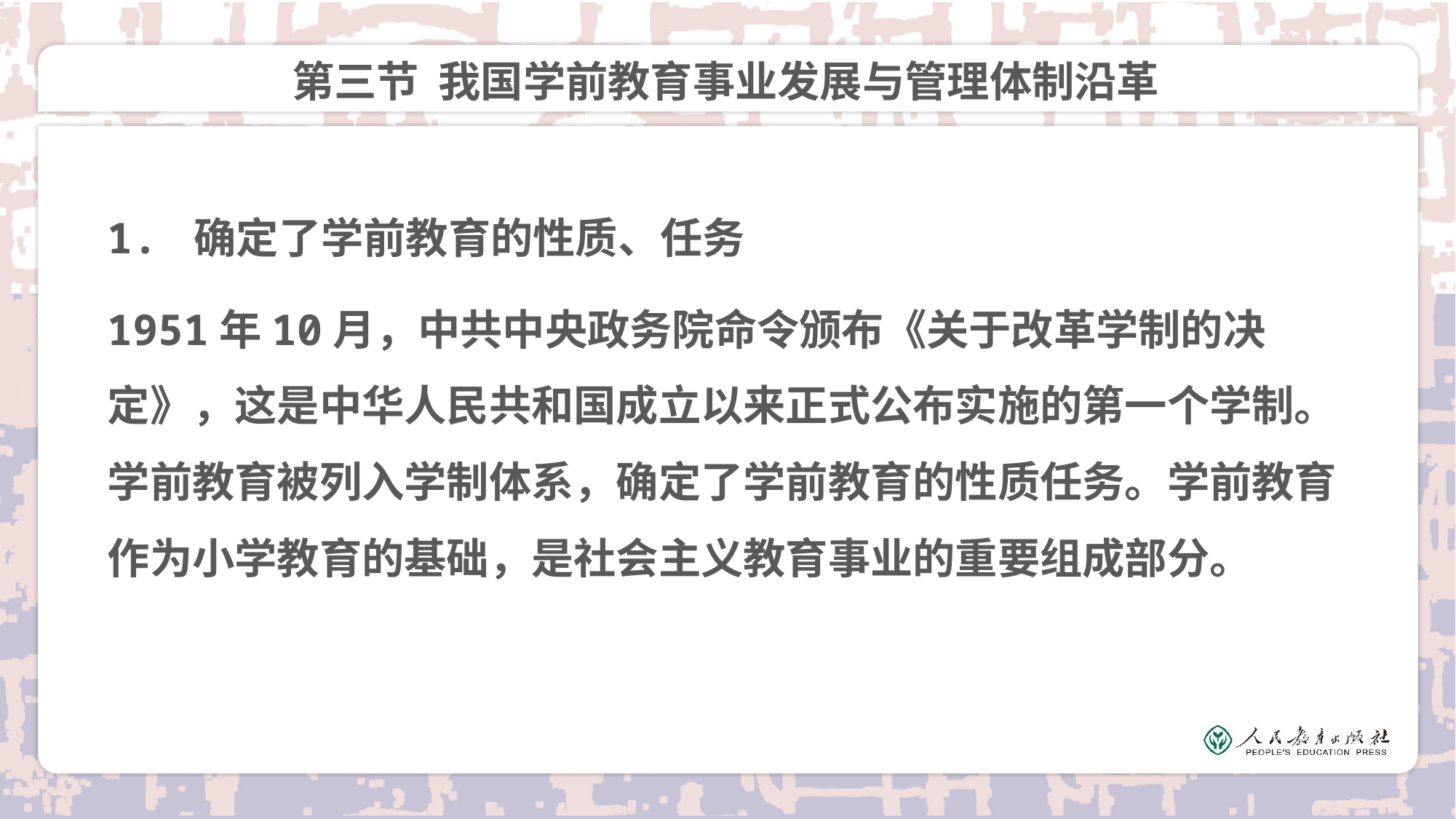

# 第三节  我国学前教育事业发展与管理体制沿革
1. 确定了学前教育的性质、任务
1951年10月，中共中央政务院命令颁布《关于改革学制的决定》，这是中华人民共和国成立以来正式公布实施的第一个学制。学前教育被列入学制体系，确定了学前教育的性质任务。学前教育作为小学教育的基础，是社会主义教育事业的重要组成部分。